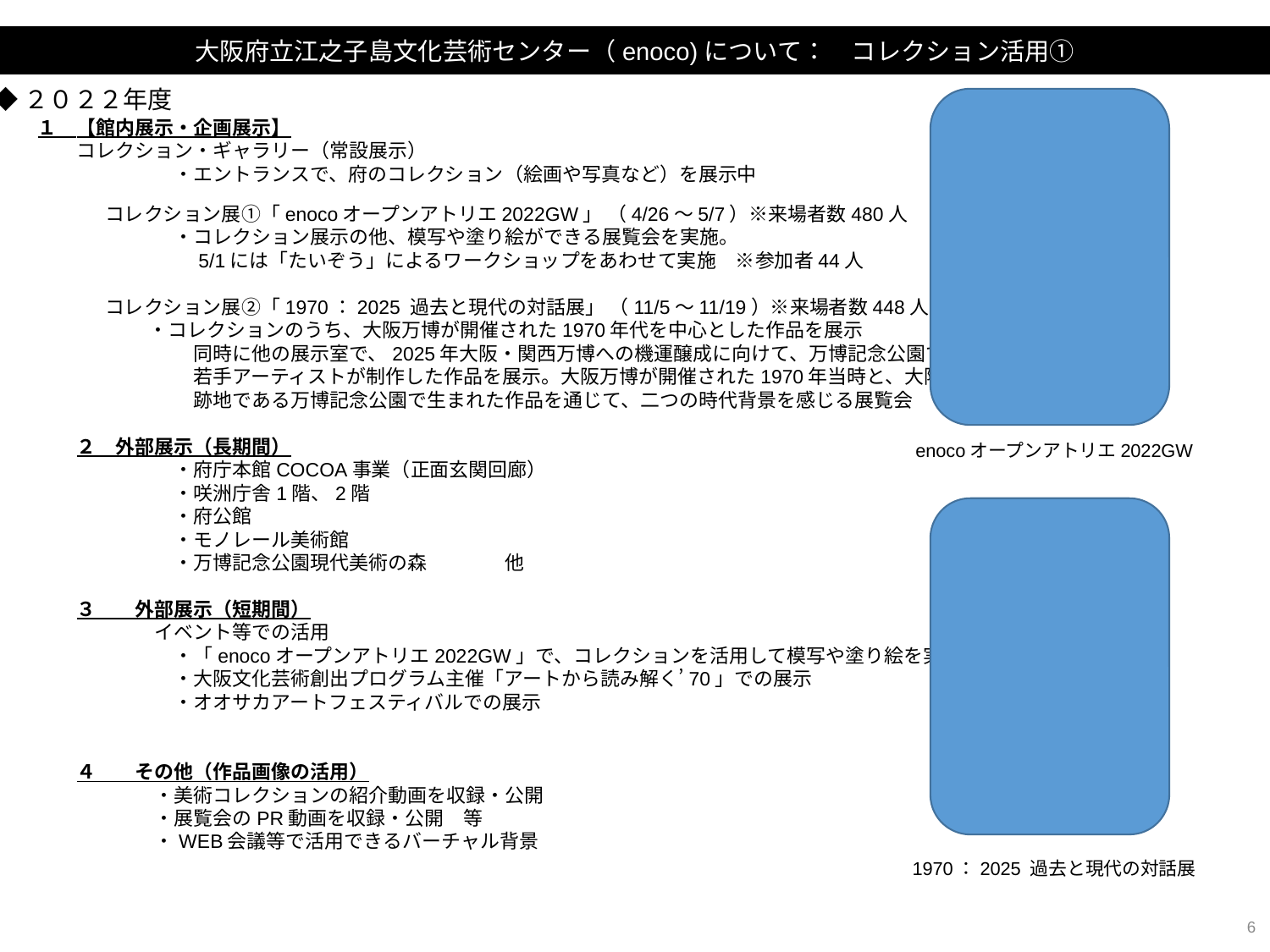

大阪府立江之子島文化芸術センター（enoco)について：　コレクション活用①
◆２０２２年度

１　【館内展示・企画展示】
　　コレクション・ギャラリー（常設展示）
　　　　　　　　　・エントランスで、府のコレクション（絵画や写真など）を展示中

　　　 　 　コレクション展①「enocoオープンアトリエ2022GW」 （4/26～5/7）※来場者数480人
　　　　　　　　　・コレクション展示の他、模写や塗り絵ができる展覧会を実施。
　　　　　　　　　　5/1には「たいぞう」によるワークショップをあわせて実施　※参加者44人

　　　  　　コレクション展②「1970：2025 過去と現代の対話展」 （11/5～11/19）※来場者数448人
　　　   　　　　・コレクションのうち、大阪万博が開催された1970年代を中心とした作品を展示
　　　　　　　　　　同時に他の展示室で、2025年⼤阪・関⻄万博への機運醸成に向けて、万博記念公園で
　　　　　　　　　　若手アーティストが制作した作品を展示。大阪万博が開催された1970年当時と、大阪万博
　　　　　　　　　　跡地である万博記念公園で生まれた作品を通じて、二つの時代背景を感じる展覧会

　　　　２　外部展示（長期間）
　　　　　　　　　・府庁本館COCOA事業（正面玄関回廊）
　　　　　　　　　・咲洲庁舎1階、2階
　　　　　　　　　・府公館
　　　　　　　　　・モノレール美術館
　　　　　　　　　・万博記念公園現代美術の森　　　　他

　　　　３　　外部展示（短期間）
　　　　　　　　イベント等での活用
　　　　　　　　　・「enocoオープンアトリエ2022GW」で、コレクションを活用して模写や塗り絵を実施。
　　　　　　　　　・大阪文化芸術創出プログラム主催「アートから読み解く’70」での展示
　　　　　　　　　・オオサカアートフェスティバルでの展示

　　　　４　　その他（作品画像の活用）
　　　　　　　　・美術コレクションの紹介動画を収録・公開
　　　　　　　　・展覧会のPR動画を収録・公開　等
　　　　　　　　・WEB会議等で活用できるバーチャル背景

enocoオープンアトリエ2022GW

1970：2025 過去と現代の対話展
6